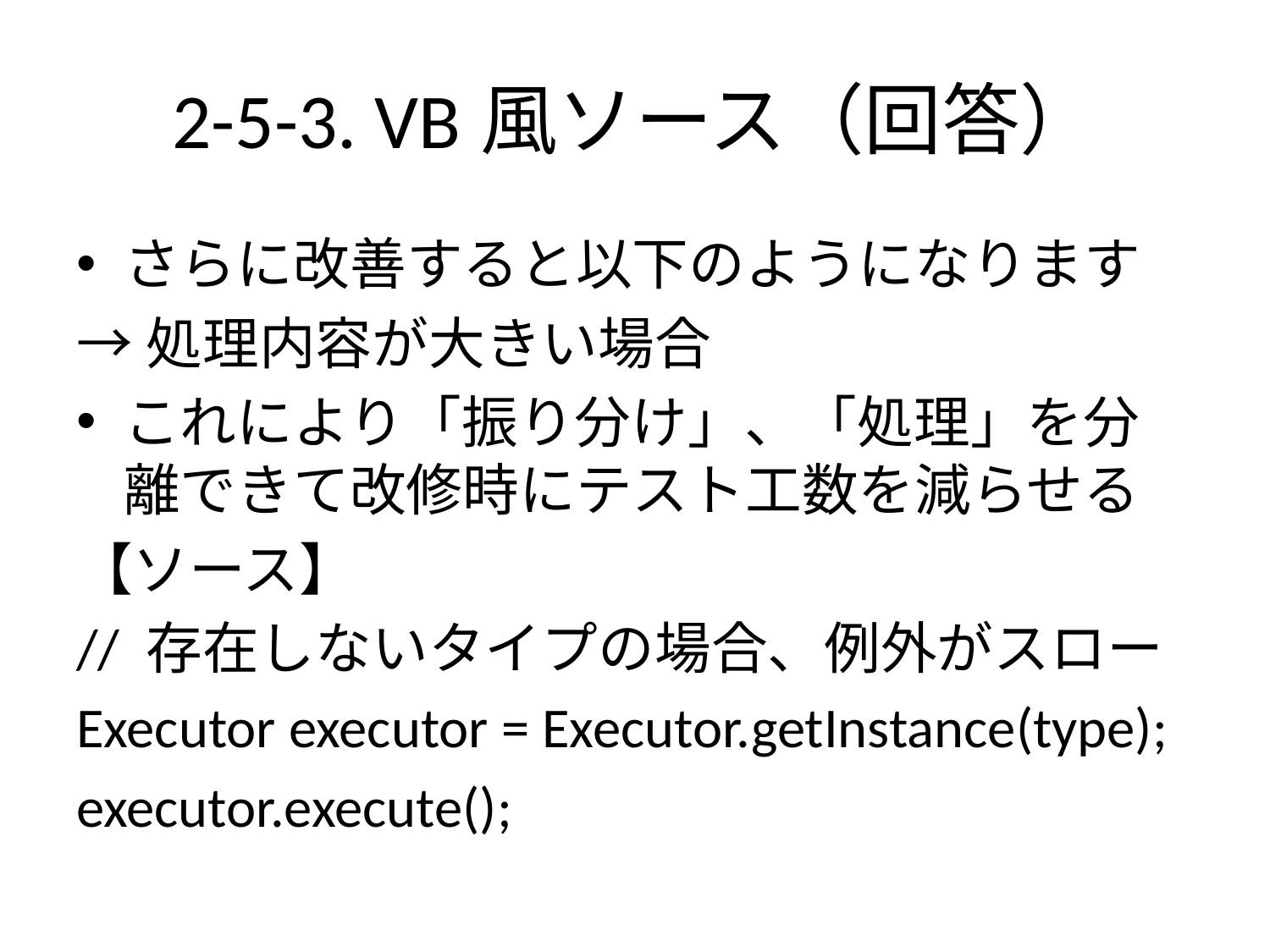

# 2-5-3. VB風ソース（回答）
さらに改善すると以下のようになります
→処理内容が大きい場合
これにより「振り分け」、「処理」を分離できて改修時にテスト工数を減らせる
【ソース】
// 存在しないタイプの場合、例外がスロー
Executor executor = Executor.getInstance(type);
executor.execute();